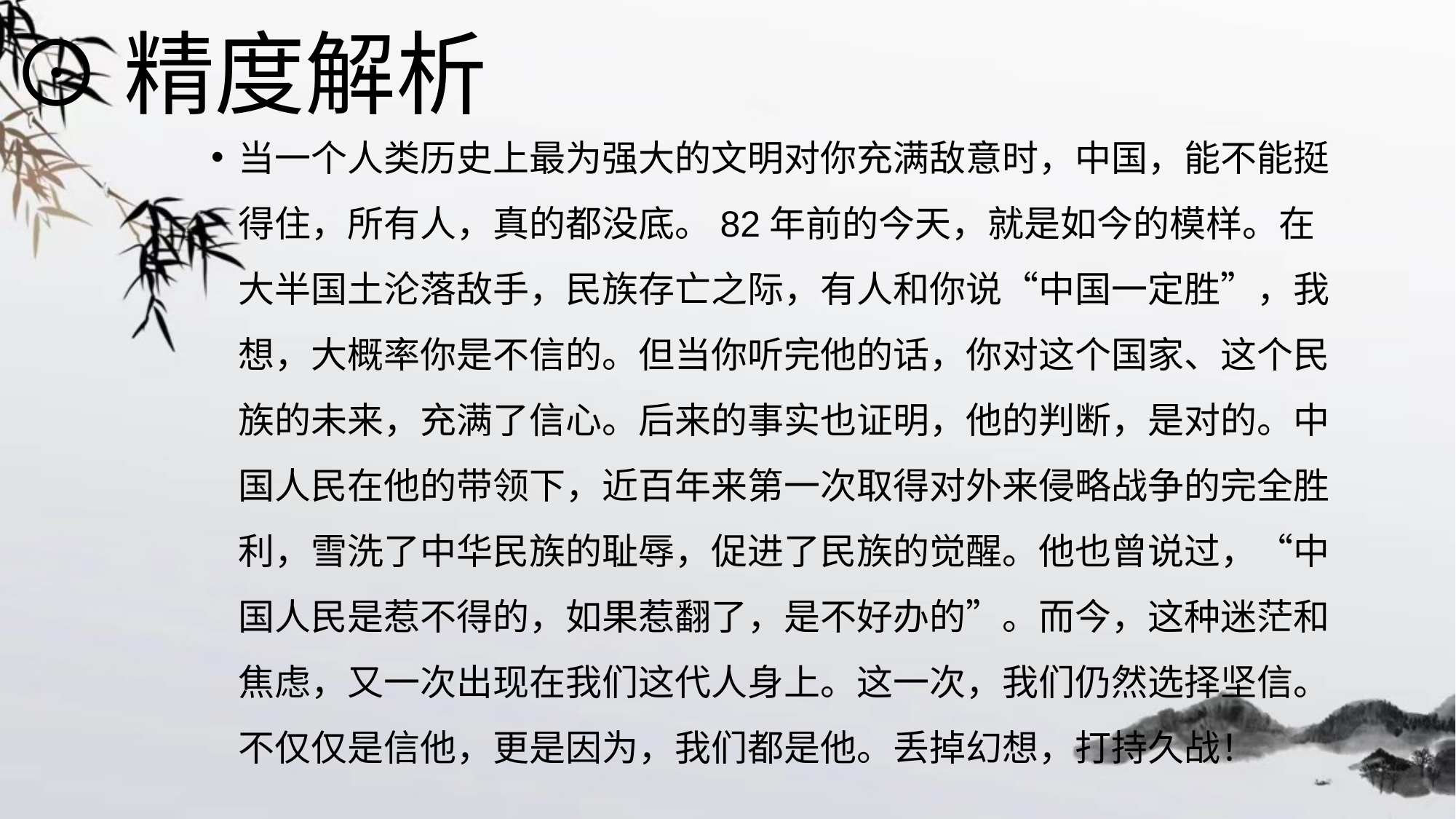

⊙精度解析
当一个人类历史上最为强大的文明对你充满敌意时，中国，能不能挺得住，所有人，真的都没底。82年前的今天，就是如今的模样。在大半国土沦落敌手，民族存亡之际，有人和你说“中国一定胜”，我想，大概率你是不信的。但当你听完他的话，你对这个国家、这个民族的未来，充满了信心。后来的事实也证明，他的判断，是对的。中国人民在他的带领下，近百年来第一次取得对外来侵略战争的完全胜利，雪洗了中华民族的耻辱，促进了民族的觉醒。他也曾说过，“中国人民是惹不得的，如果惹翻了，是不好办的”。而今，这种迷茫和焦虑，又一次出现在我们这代人身上。这一次，我们仍然选择坚信。不仅仅是信他，更是因为，我们都是他。丢掉幻想，打持久战！